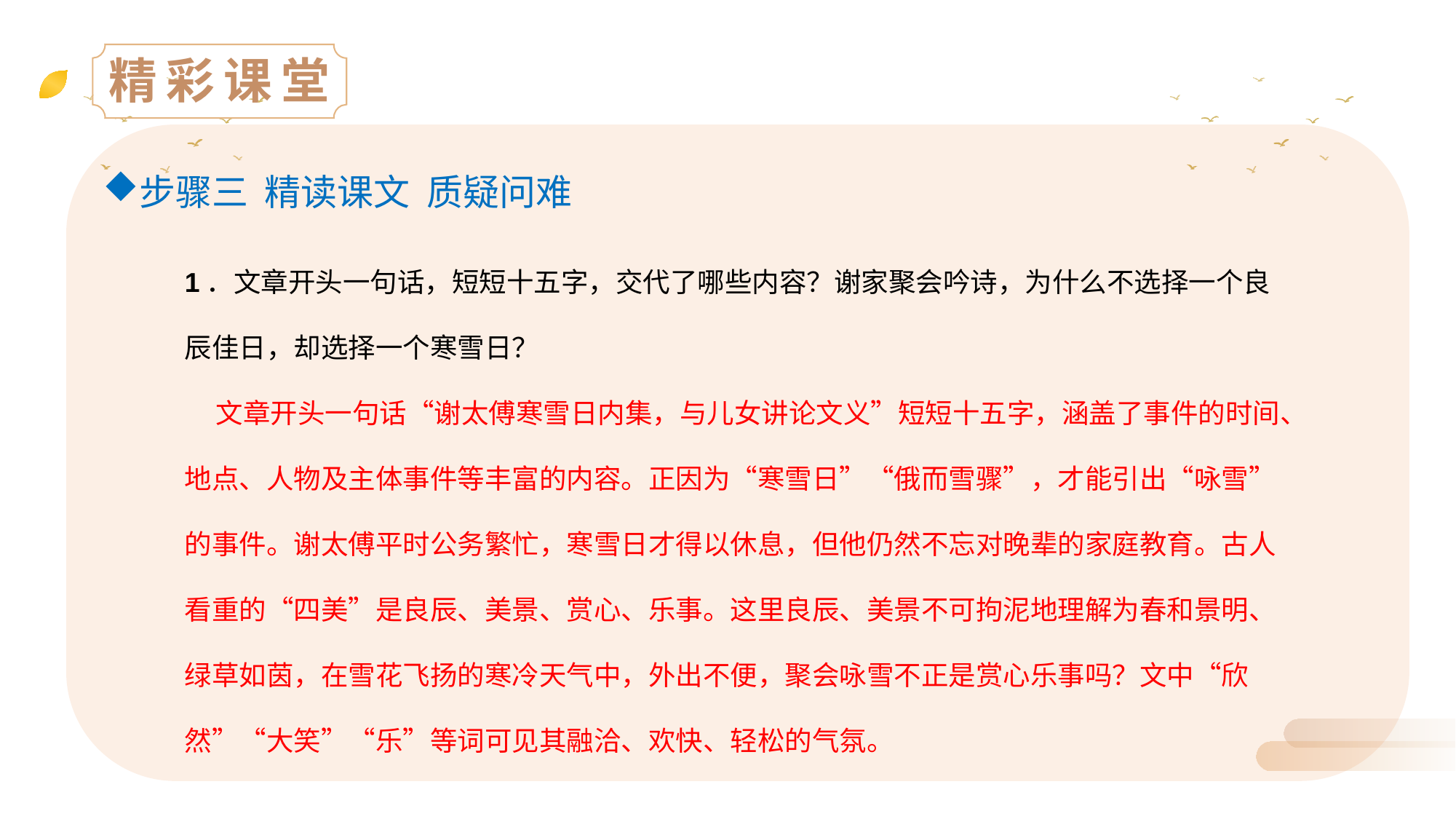

精彩课堂

步骤三  精读课文  质疑问难
1．文章开头一句话，短短十五字，交代了哪些内容？谢家聚会吟诗，为什么不选择一个良辰佳日，却选择一个寒雪日？
    文章开头一句话“谢太傅寒雪日内集，与儿女讲论文义”短短十五字，涵盖了事件的时间、地点、人物及主体事件等丰富的内容。正因为“寒雪日”“俄而雪骤”，才能引出“咏雪”的事件。谢太傅平时公务繁忙，寒雪日才得以休息，但他仍然不忘对晚辈的家庭教育。古人看重的“四美”是良辰、美景、赏心、乐事。这里良辰、美景不可拘泥地理解为春和景明、绿草如茵，在雪花飞扬的寒冷天气中，外出不便，聚会咏雪不正是赏心乐事吗？文中“欣然”“大笑”“乐”等词可见其融洽、欢快、轻松的气氛。